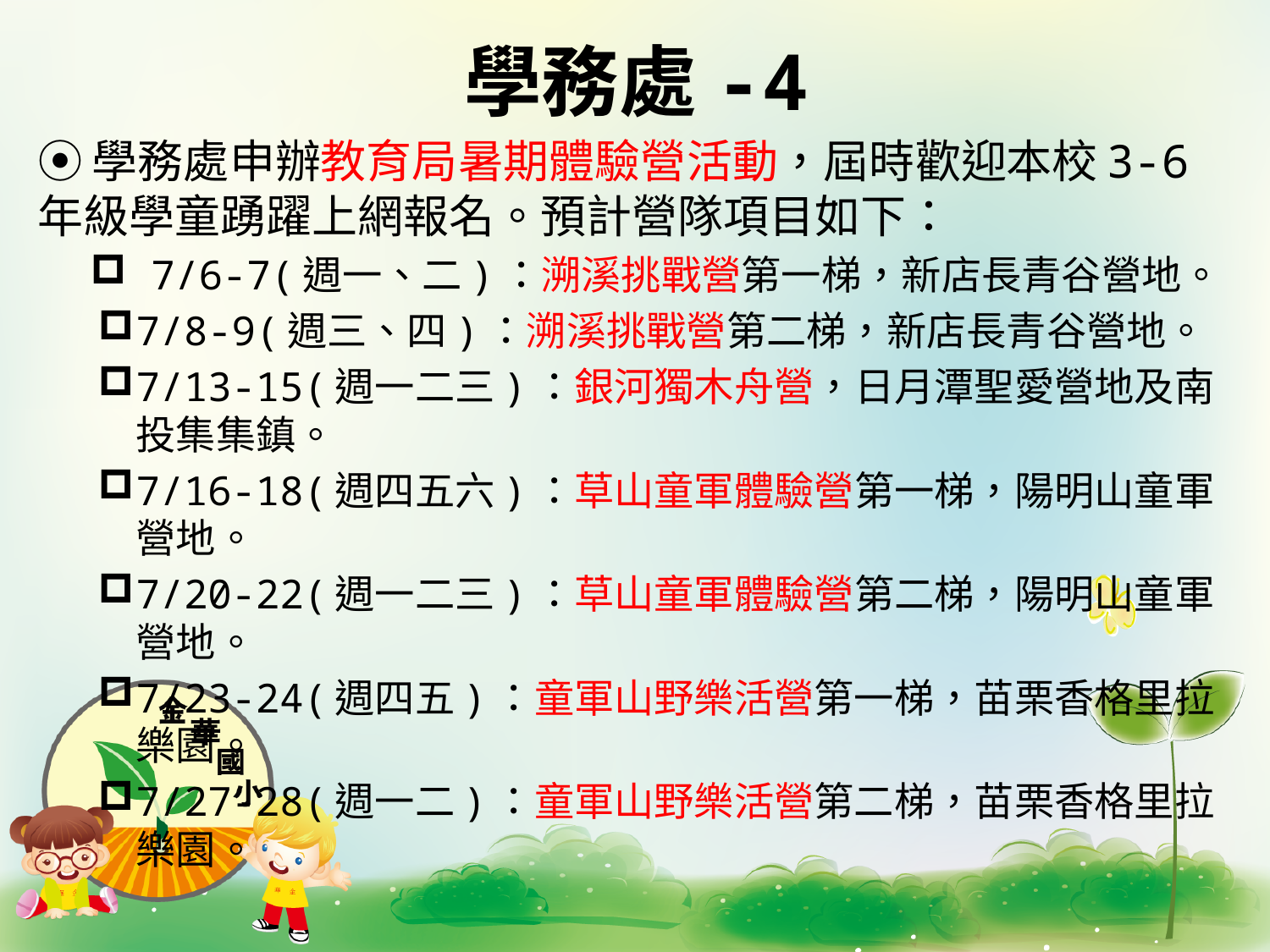

# 學務處-4
⦿學務處申辦教育局暑期體驗營活動，屆時歡迎本校3-6年級學童踴躍上網報名。預計營隊項目如下：
7/6-7(週一、二)：溯溪挑戰營第一梯，新店長青谷營地。
7/8-9(週三、四)：溯溪挑戰營第二梯，新店長青谷營地。
7/13-15(週一二三)：銀河獨木舟營，日月潭聖愛營地及南投集集鎮。
7/16-18(週四五六)：草山童軍體驗營第一梯，陽明山童軍營地。
7/20-22(週一二三)：草山童軍體驗營第二梯，陽明山童軍營地。
7/23-24(週四五)：童軍山野樂活營第一梯，苗栗香格里拉樂園。
7/27-28(週一二)：童軍山野樂活營第二梯，苗栗香格里拉樂園。